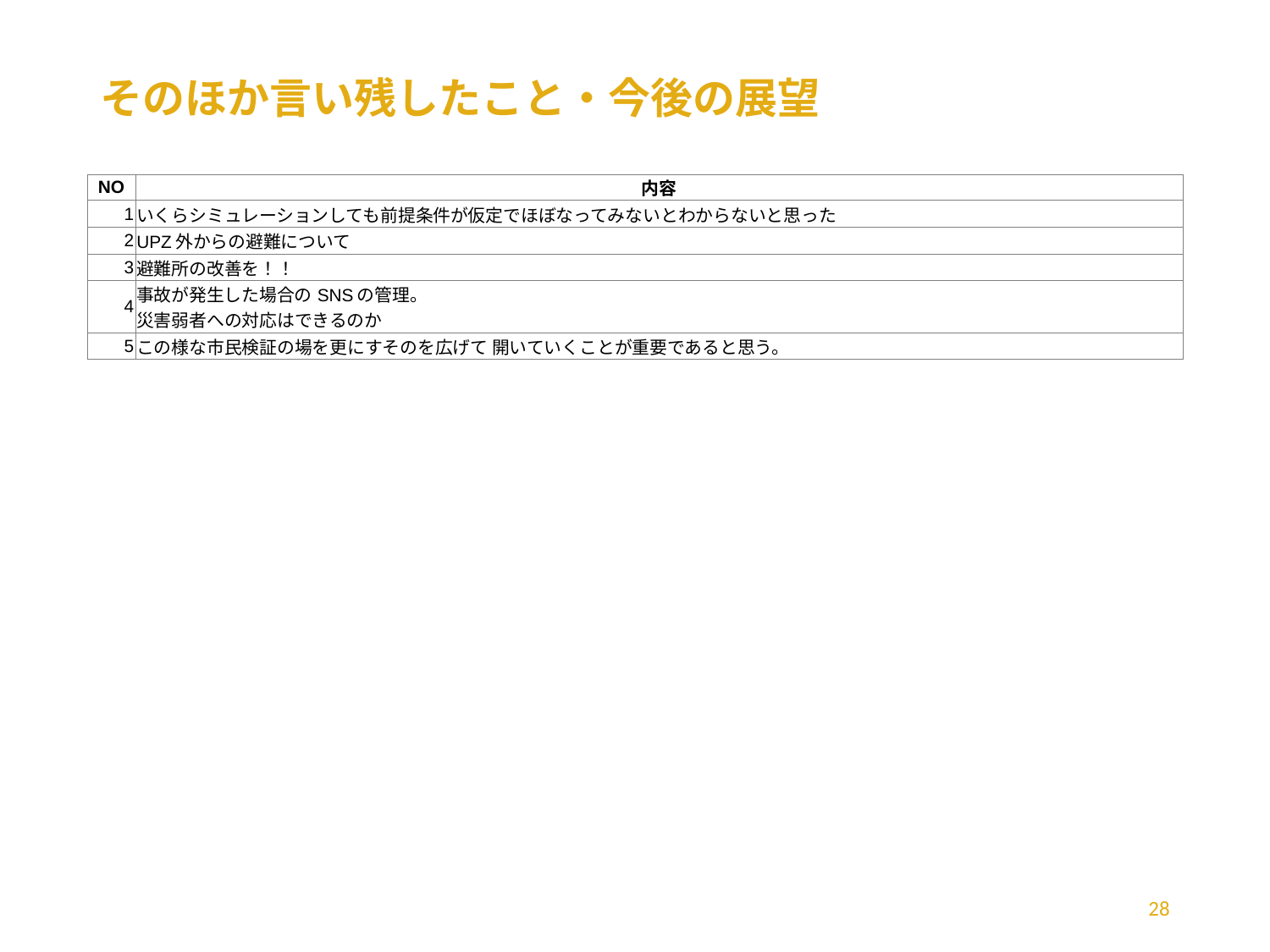

# そのほか言い残したこと・今後の展望
| NO | 内容 |
| --- | --- |
| 1 | いくらシミュレーションしても前提条件が仮定でほぼなってみないとわからないと思った |
| 2 | UPZ外からの避難について |
| 3 | 避難所の改善を！！ |
| 4 | 事故が発生した場合のSNSの管理。 災害弱者への対応はできるのか |
| 5 | この様な市民検証の場を更にすそのを広げて 開いていくことが重要であると思う。 |
28